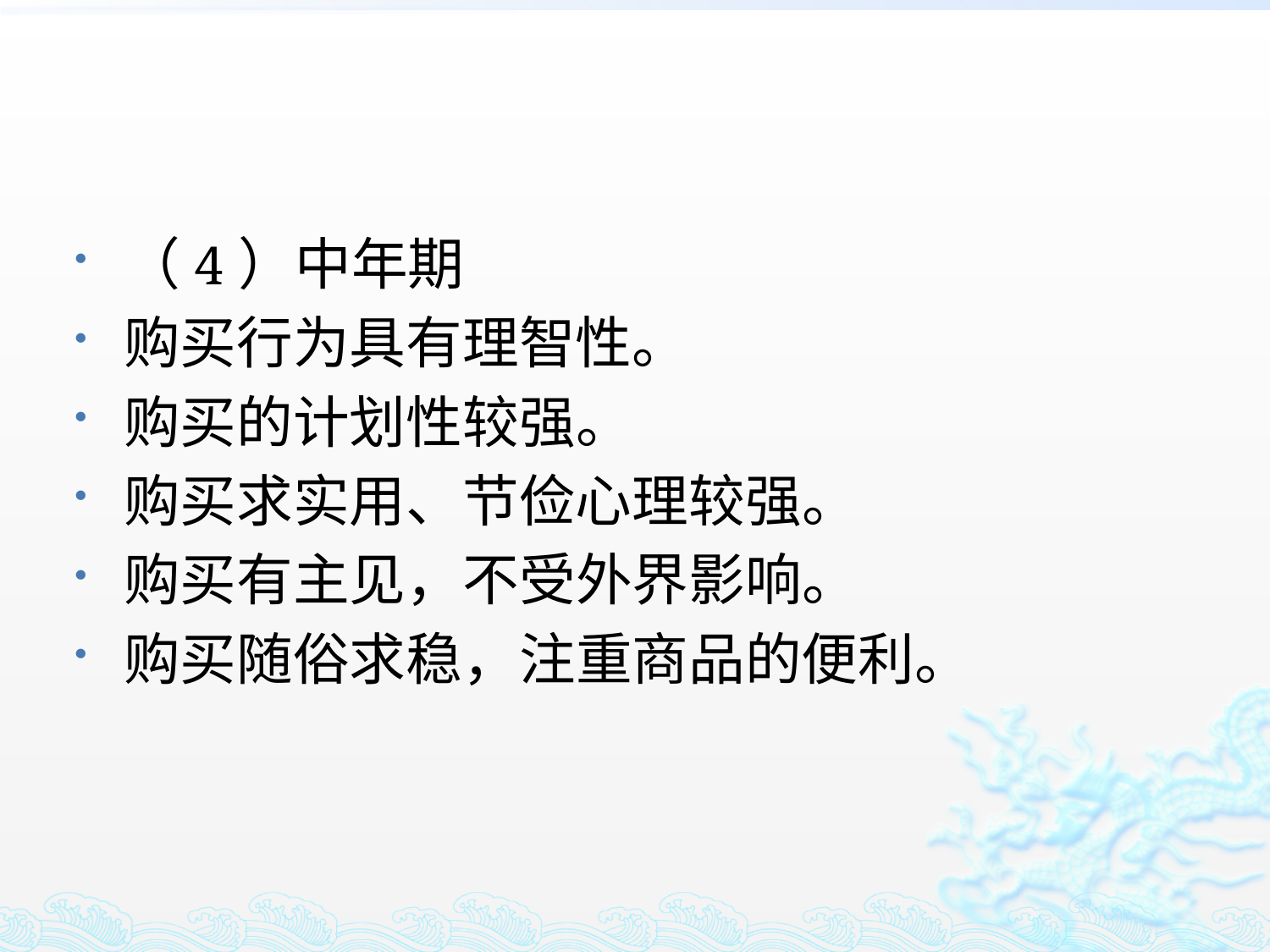

#
（4）中年期
购买行为具有理智性。
购买的计划性较强。
购买求实用、节俭心理较强。
购买有主见，不受外界影响。
购买随俗求稳，注重商品的便利。